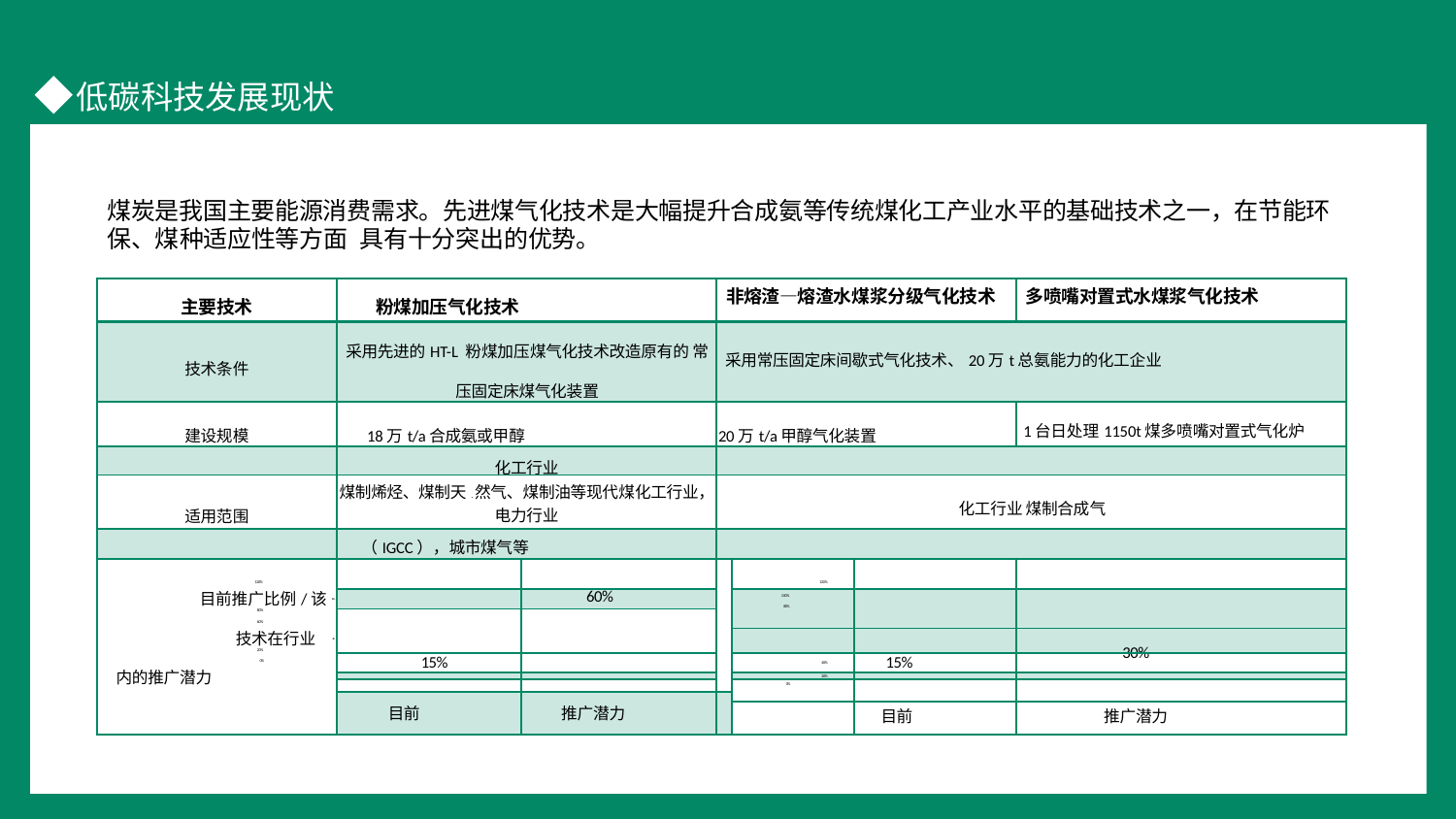

煤炭是我国主要能源消费需求。先进煤气化技术是大幅提升合成氨等传统煤化工产业水平的基础技术之一，在节能环保、煤种适应性等方面.具有十分突出的优势。
| 主要技术 | 粉煤加压气化技术 |  | 非熔渣—熔渣水煤浆分级气化技术 |  |  | 多喷嘴对置式水煤浆气化技术 |
| --- | --- | --- | --- | --- | --- | --- |
| 技术条件 | 采用先进的HT-L 粉煤加压煤气化技术改造原有的 常压固定床煤气化装置 |  | 采用常压固定床间歇式气化技术、20万t总氨能力的化工企业 |  |  |  |
| 建设规模 | 18万t/a合成氨或甲醇 |  | 20万t/a甲醇气化装置 |  |  | 1台日处理1150t煤多喷嘴对置式气化炉 |
|  | 化工行业 |  |  |  |  |  |
| 适用范围 | 煤制烯烃、煤制天.然气、煤制油等现代煤化工行业，电力行业 |  | 化工行业 煤制合成气 |  |  |  |
|  | （IGCC），城市煤气等 |  |  |  |  |  |
| 120% 目前推广比例/该100% 80% 60% 技术在行业 40% 20% 0% 内的推广潜力 |  |  |  | 120% |  |  |
|  |  | 60% |  | 100% 80% |  |  |
|  |  |  |  |  |  |  |
|  |  |  |  |  |  |  |
|  | 15% |  |  | 40% | 15% | 30% |
|  |  |  |  | 20% |  |  |
|  |  |  |  | 0% |  |  |
|  | 目前 | 推广潜力 |  |  |  |  |
|  |  |  |  |  | 目前 | 推广潜力 |